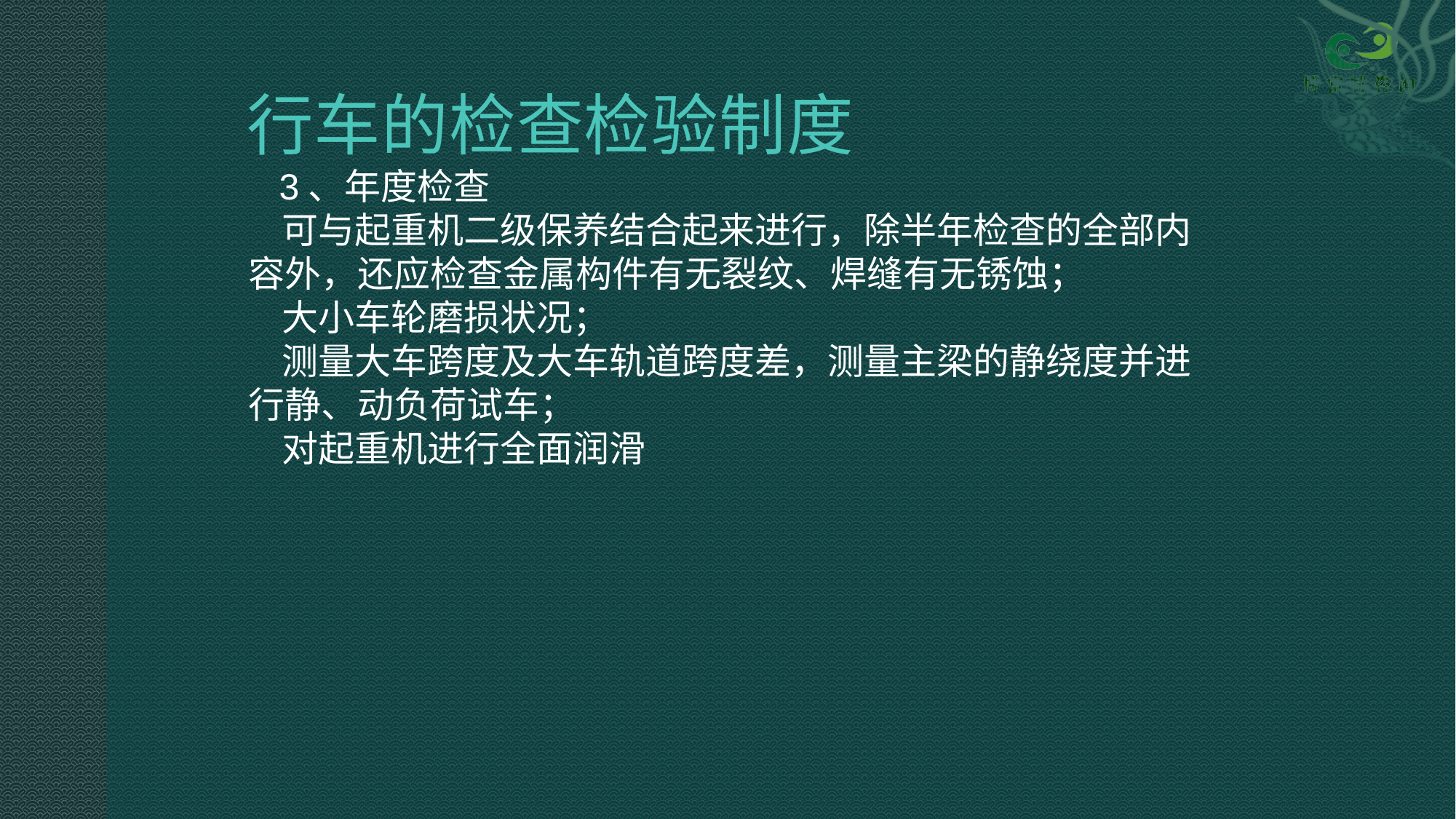

# 行车的检查检验制度
   3、年度检查
   可与起重机二级保养结合起来进行，除半年检查的全部内容外，还应检查金属构件有无裂纹、焊缝有无锈蚀；
   大小车轮磨损状况；
   测量大车跨度及大车轨道跨度差，测量主梁的静绕度并进行静、动负荷试车；
   对起重机进行全面润滑
36